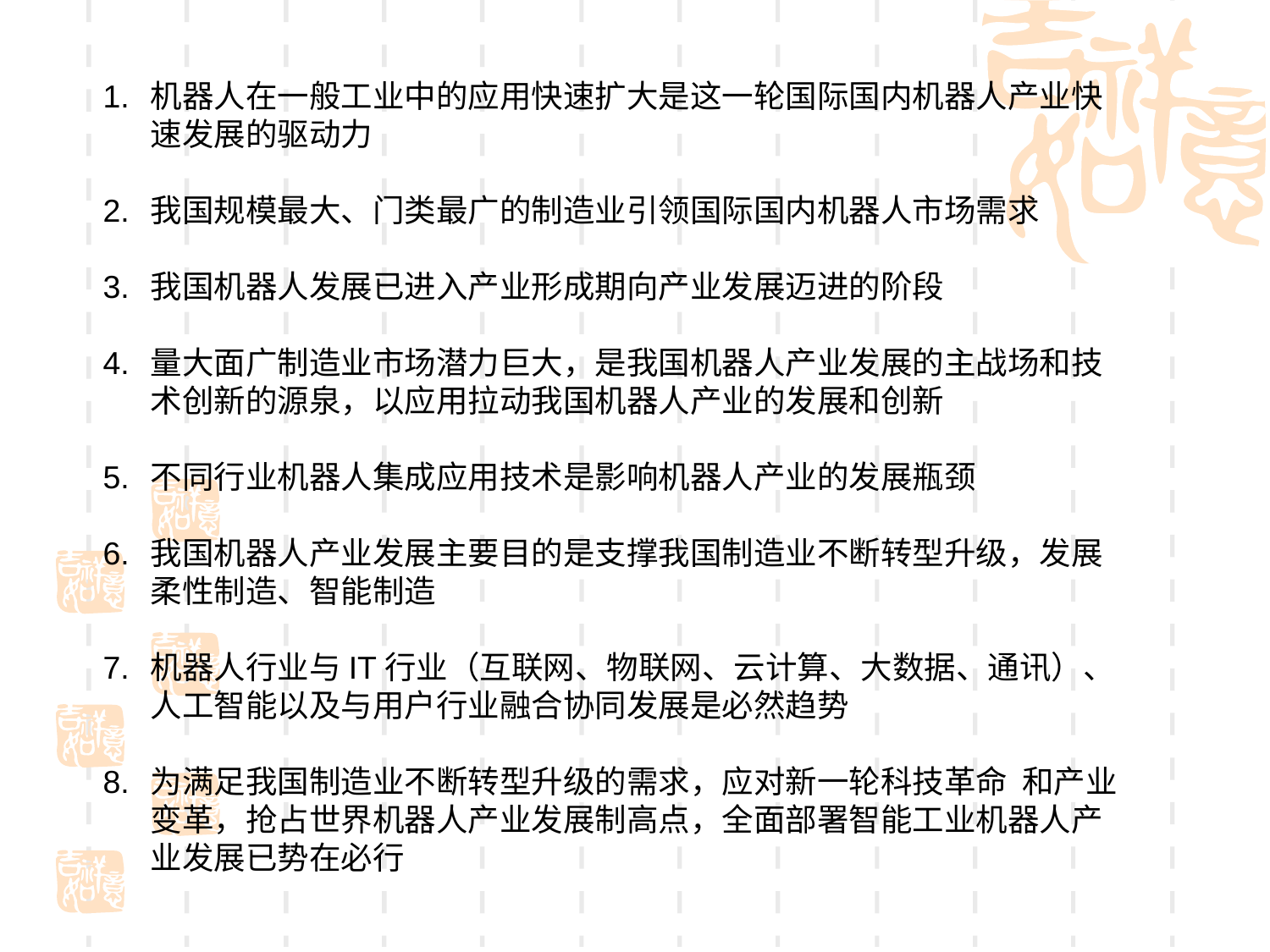

机器人在一般工业中的应用快速扩大是这一轮国际国内机器人产业快速发展的驱动力

我国规模最大、门类最广的制造业引领国际国内机器人市场需求

我国机器人发展已进入产业形成期向产业发展迈进的阶段

量大面广制造业市场潜力巨大，是我国机器人产业发展的主战场和技术创新的源泉，以应用拉动我国机器人产业的发展和创新

不同行业机器人集成应用技术是影响机器人产业的发展瓶颈

我国机器人产业发展主要目的是支撑我国制造业不断转型升级，发展柔性制造、智能制造

机器人行业与IT行业（互联网、物联网、云计算、大数据、通讯）、人工智能以及与用户行业融合协同发展是必然趋势

为满足我国制造业不断转型升级的需求，应对新一轮科技革命  和产业变革，抢占世界机器人产业发展制高点，全面部署智能工业机器人产业发展已势在必行